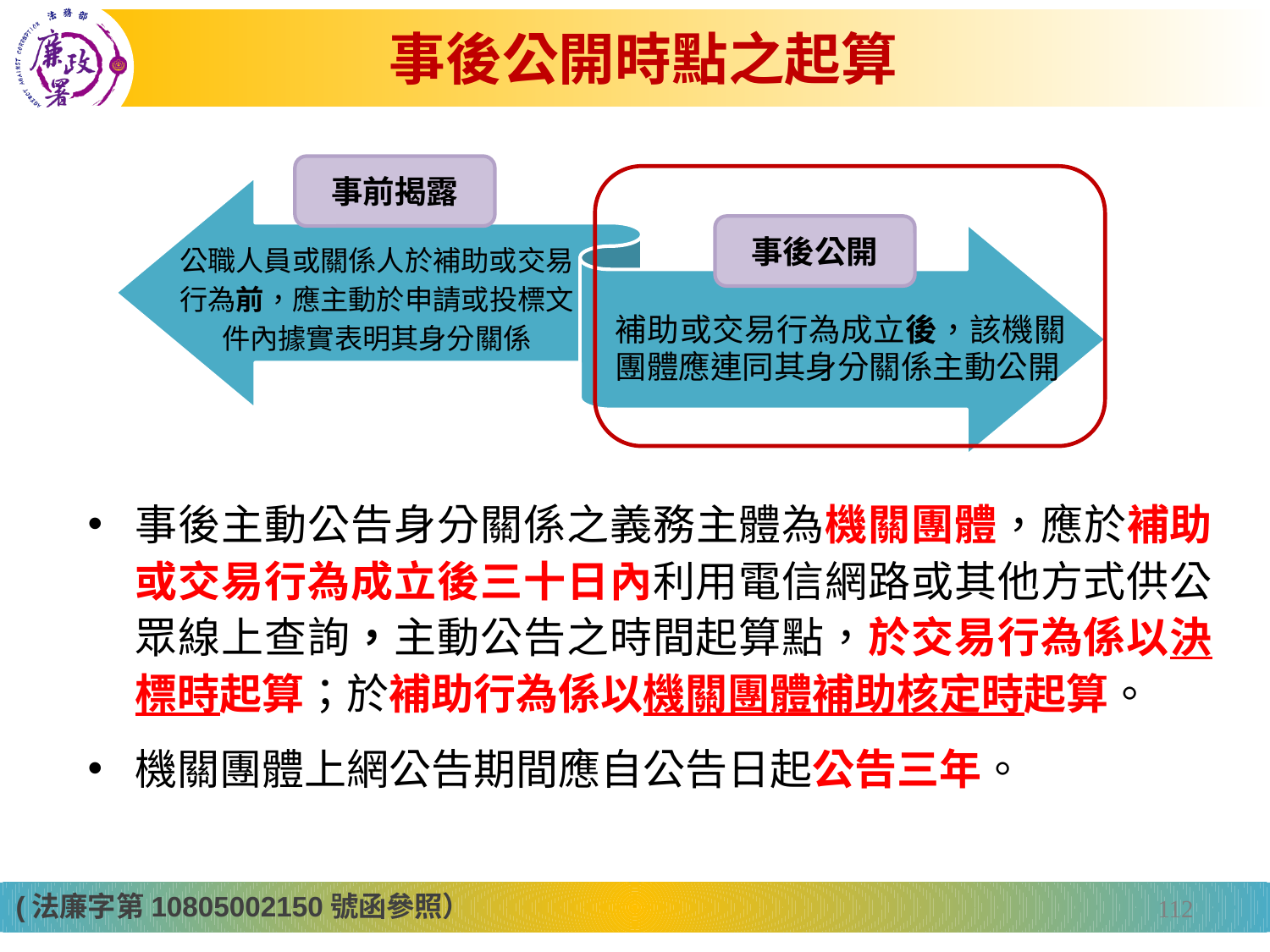

# 事後公開時點之起算
事前揭露

公職人員或關係人於補助或交易行為前，應主動於申請或投標文件內據實表明其身分關係
補助或交易行為成立後，該機關團體應連同其身分關係主動公開
事後公開
事後主動公告身分關係之義務主體為機關團體，應於補助或交易行為成立後三十日內利用電信網路或其他方式供公眾線上查詢，主動公告之時間起算點，於交易行為係以決標時起算；於補助行為係以機關團體補助核定時起算。
機關團體上網公告期間應自公告日起公告三年。
(法廉字第10805002150號函參照）
112